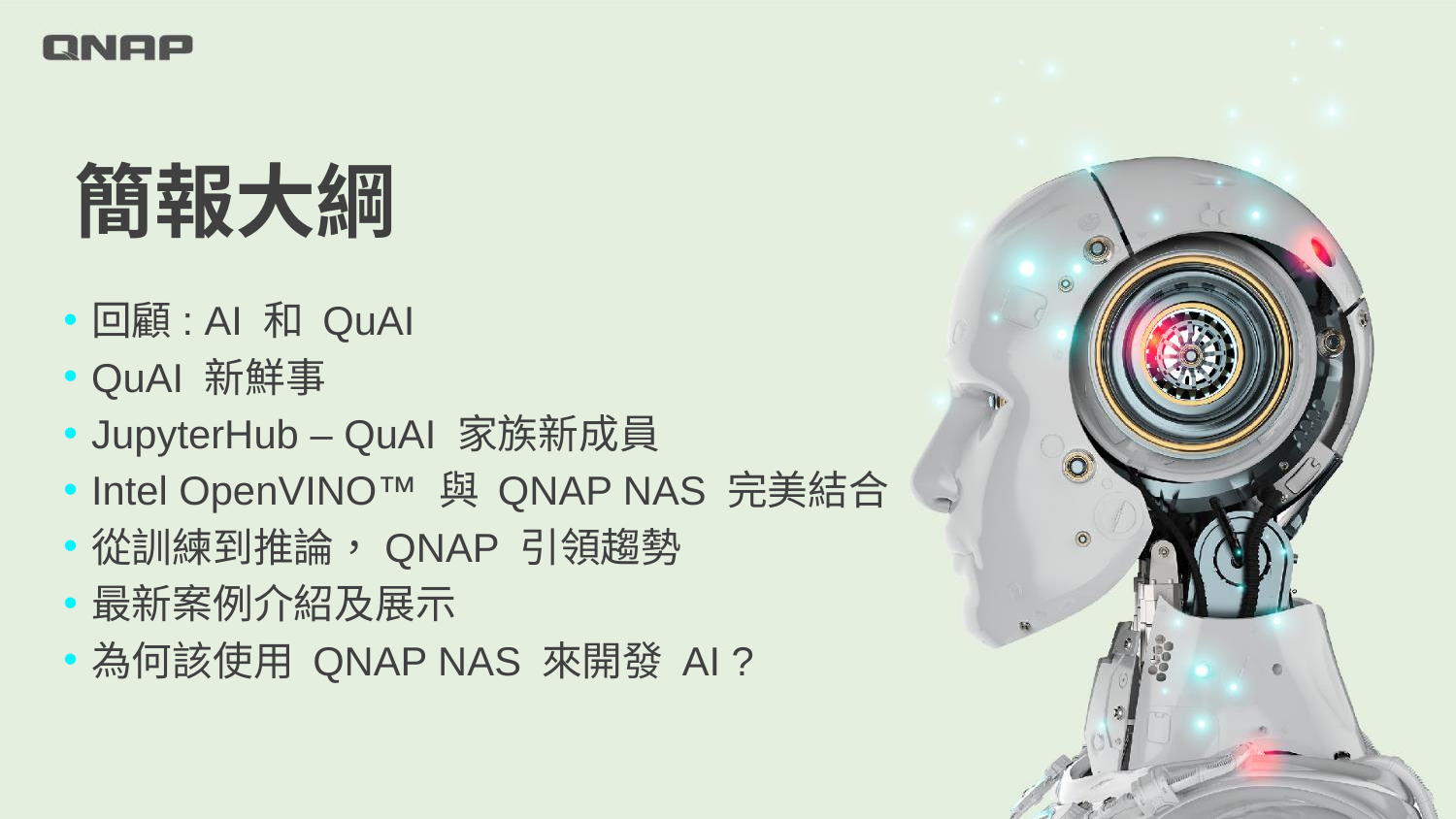

簡報大綱
回顧: AI 和 QuAI
QuAI 新鮮事
JupyterHub – QuAI 家族新成員
Intel OpenVINO™ 與 QNAP NAS 完美結合
從訓練到推論，QNAP 引領趨勢
最新案例介紹及展示
為何該使用 QNAP NAS 來開發 AI ?